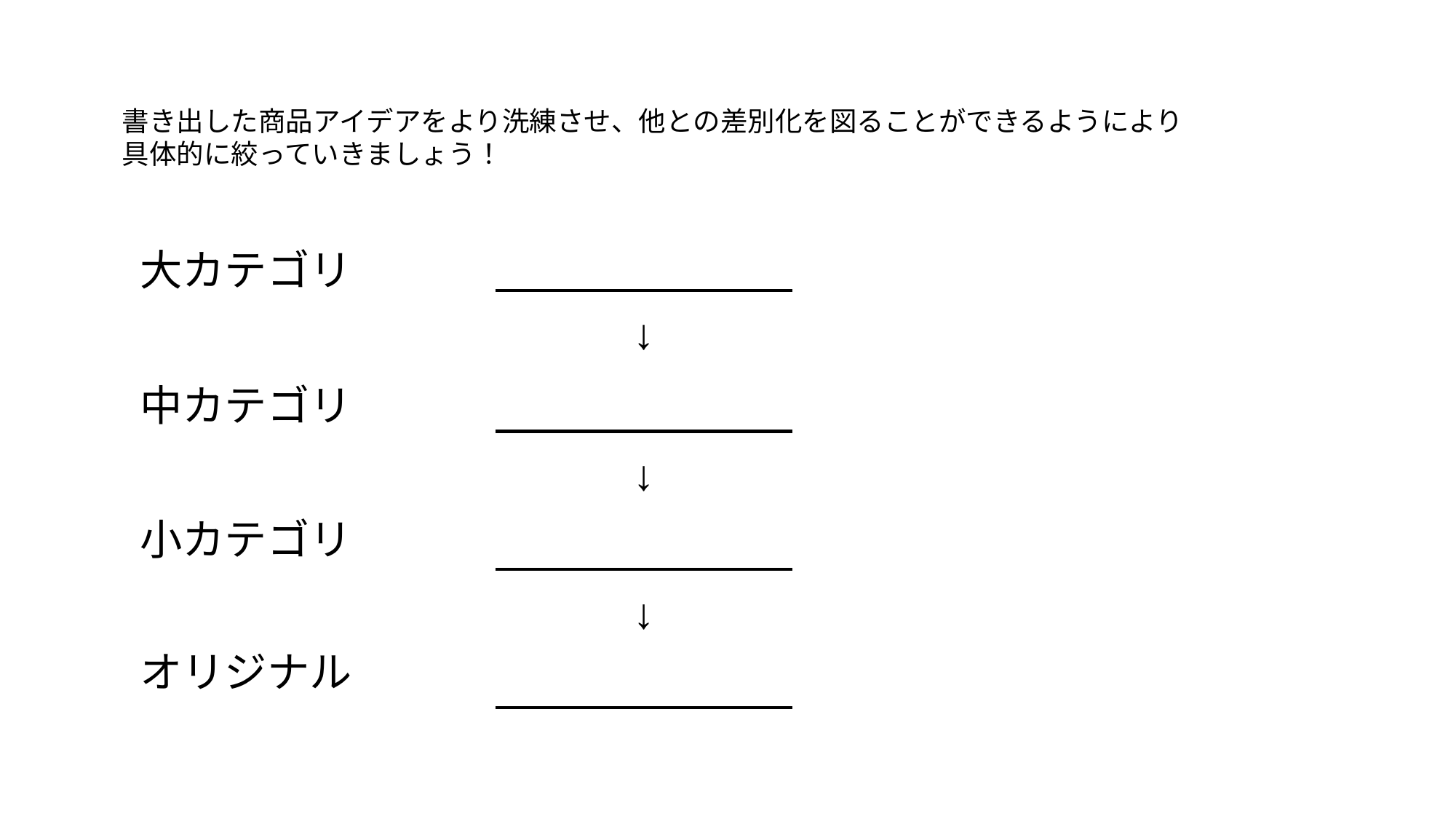

書き出した商品アイデアをより洗練させ、他との差別化を図ることができるようにより
具体的に絞っていきましょう！
大カテゴリ

↓
中カテゴリ

↓
小カテゴリ

↓
オリジナル